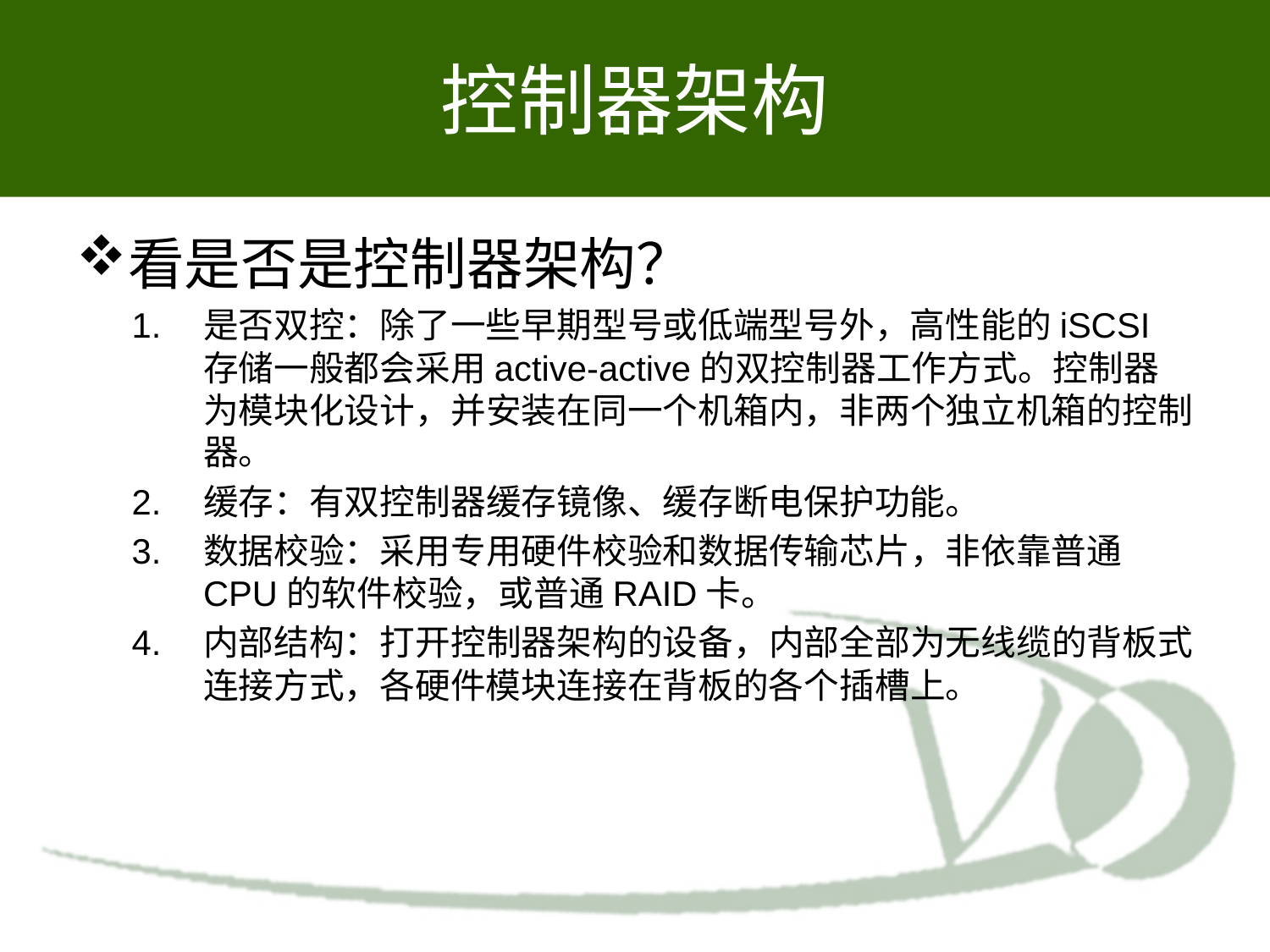

# 控制器架构
看是否是控制器架构？
是否双控：除了一些早期型号或低端型号外，高性能的iSCSI存储一般都会采用active-active的双控制器工作方式。控制器为模块化设计，并安装在同一个机箱内，非两个独立机箱的控制器。
缓存：有双控制器缓存镜像、缓存断电保护功能。
数据校验：采用专用硬件校验和数据传输芯片，非依靠普通CPU的软件校验，或普通RAID卡。
内部结构：打开控制器架构的设备，内部全部为无线缆的背板式连接方式，各硬件模块连接在背板的各个插槽上。